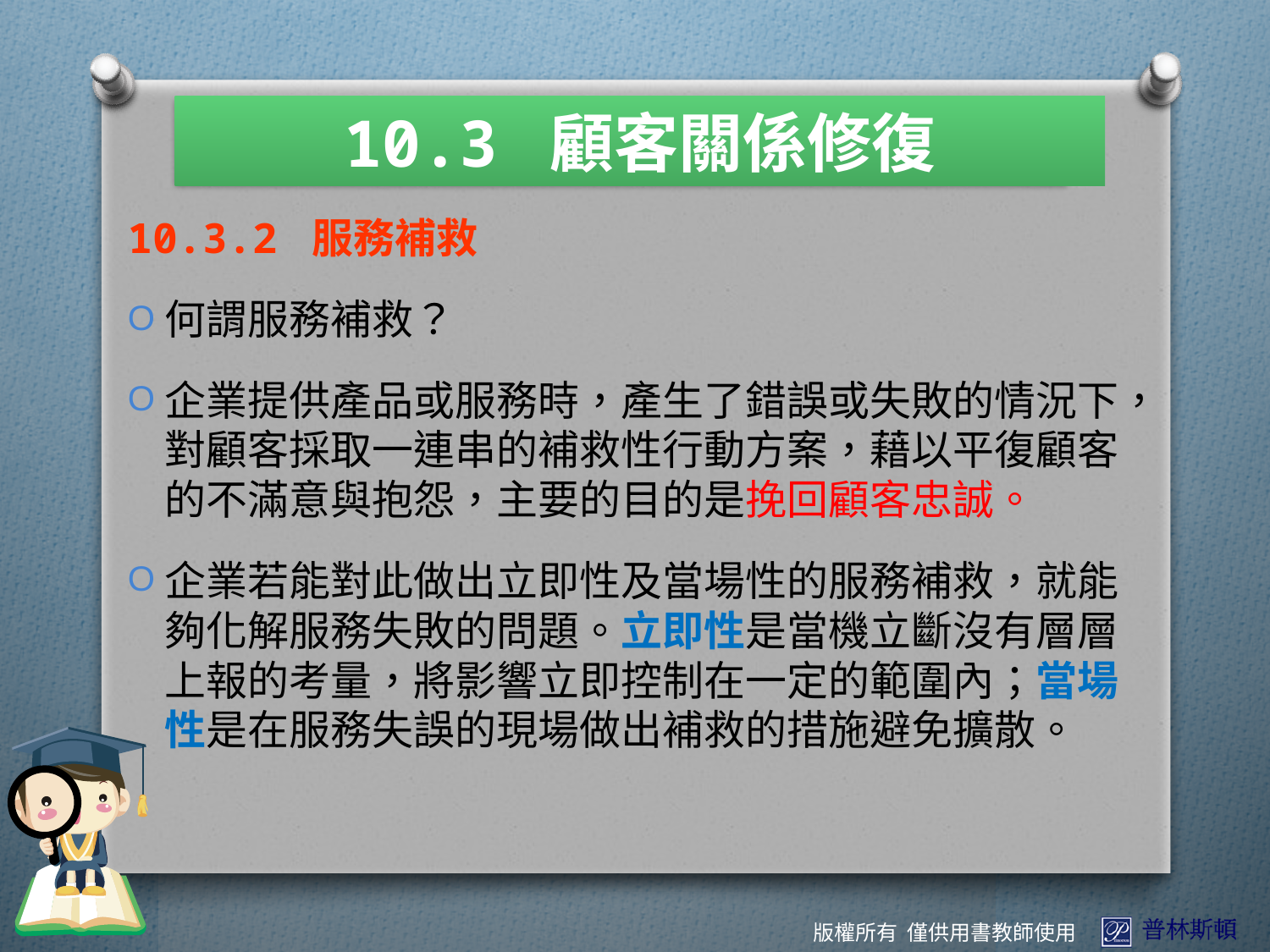

10.3 顧客關係修復
10.3.2 服務補救
何謂服務補救？
企業提供產品或服務時，產生了錯誤或失敗的情況下，對顧客採取一連串的補救性行動方案，藉以平復顧客的不滿意與抱怨，主要的目的是挽回顧客忠誠。
企業若能對此做出立即性及當場性的服務補救，就能夠化解服務失敗的問題。立即性是當機立斷沒有層層上報的考量，將影響立即控制在一定的範圍內；當場性是在服務失誤的現場做出補救的措施避免擴散。